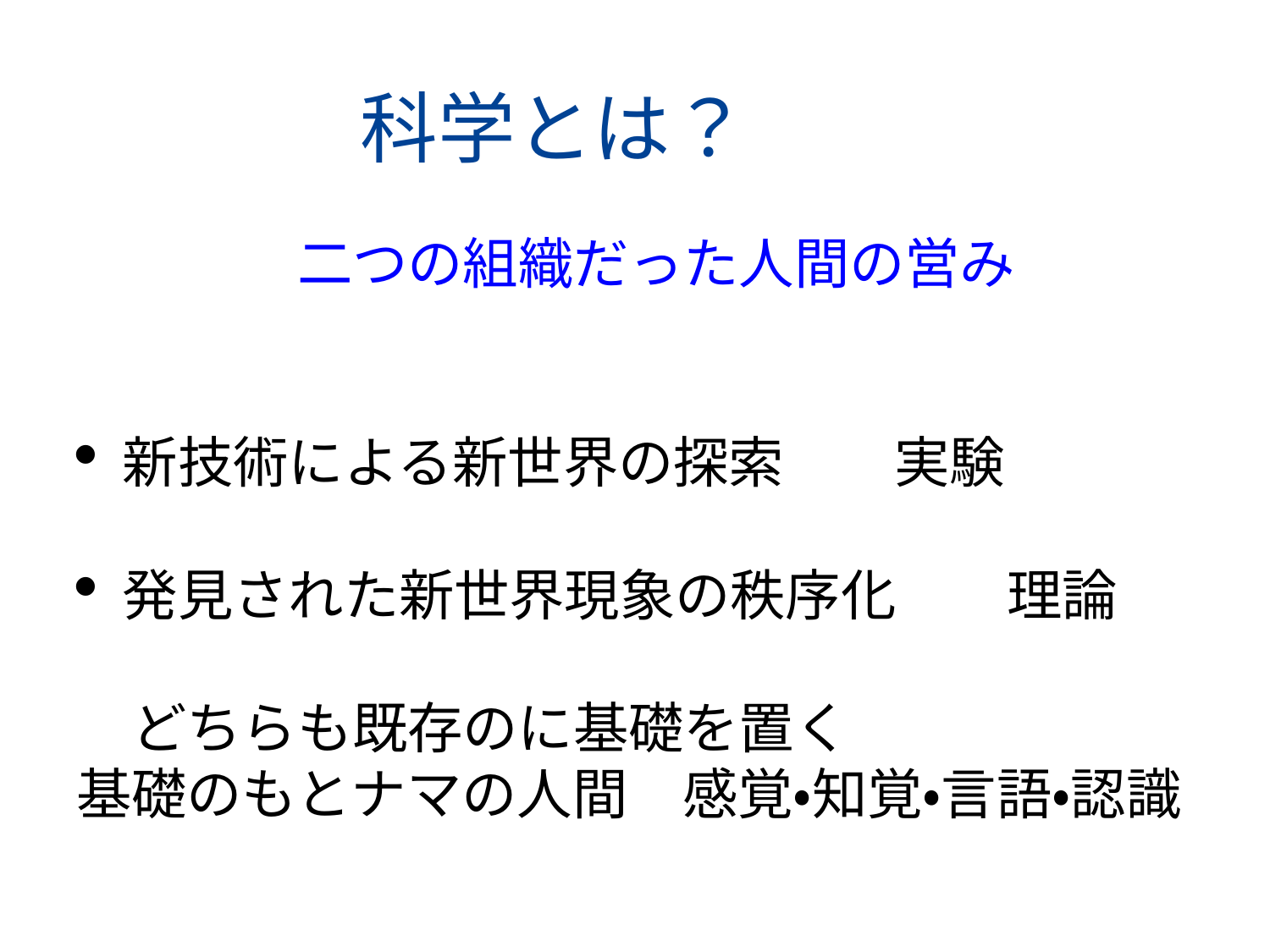

# 科学とは？
　　　　二つの組織だった人間の営み

新技術による新世界の探索　　実験

発見された新世界現象の秩序化　　理論

　どちらも既存のに基礎を置く
基礎のもとナマの人間　感覚・知覚・言語・認識